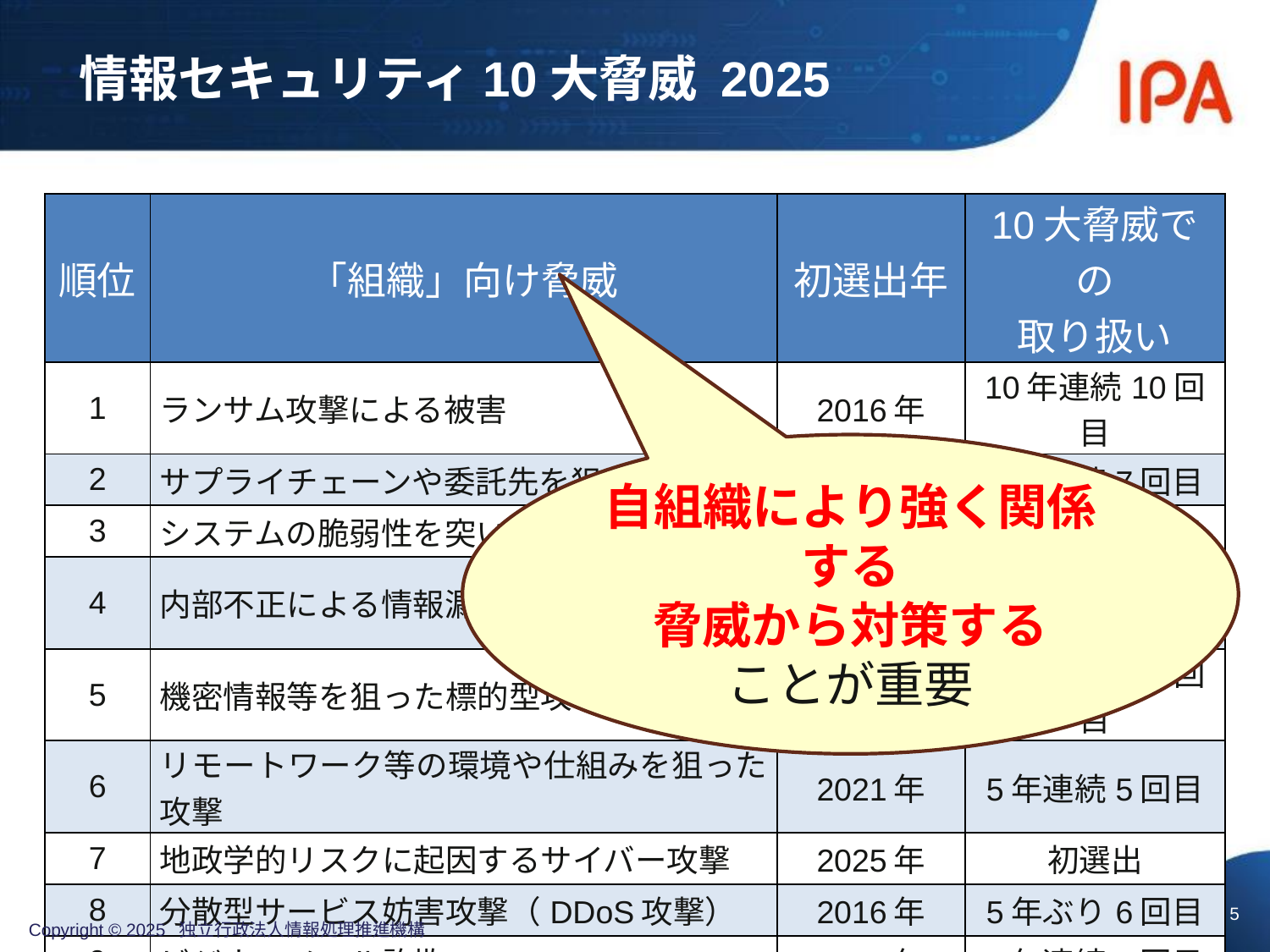

# 情報セキュリティ10大脅威 2025
| 順位 | 「組織」向け脅威 | 初選出年 | 10大脅威での 取り扱い |
| --- | --- | --- | --- |
| 1 | ランサム攻撃による被害 | 2016年 | 10年連続10回目 |
| 2 | サプライチェーンや委託先を狙った攻撃 | 2019年 | 7年連続7回目 |
| 3 | システムの脆弱性を突いた攻撃 | 2016年 | 5年連続8回目 |
| 4 | 内部不正による情報漏えい等 | 2016年 | 10年連続10回目 |
| 5 | 機密情報等を狙った標的型攻撃 | 2016年 | 10年連続10回目 |
| 6 | リモートワーク等の環境や仕組みを狙った攻撃 | 2021年 | 5年連続5回目 |
| 7 | 地政学的リスクに起因するサイバー攻撃 | 2025年 | 初選出 |
| 8 | 分散型サービス妨害攻撃（DDoS攻撃） | 2016年 | 5年ぶり6回目 |
| 9 | ビジネスメール詐欺 | 2018年 | 8年連続8回目 |
| 10 | 不注意による情報漏えい等 | 2016年 | 7年連続8回目 |
自組織により強く関係する
脅威から対策する
ことが重要
5
Copyright © 2025  独立行政法人情報処理推進機構